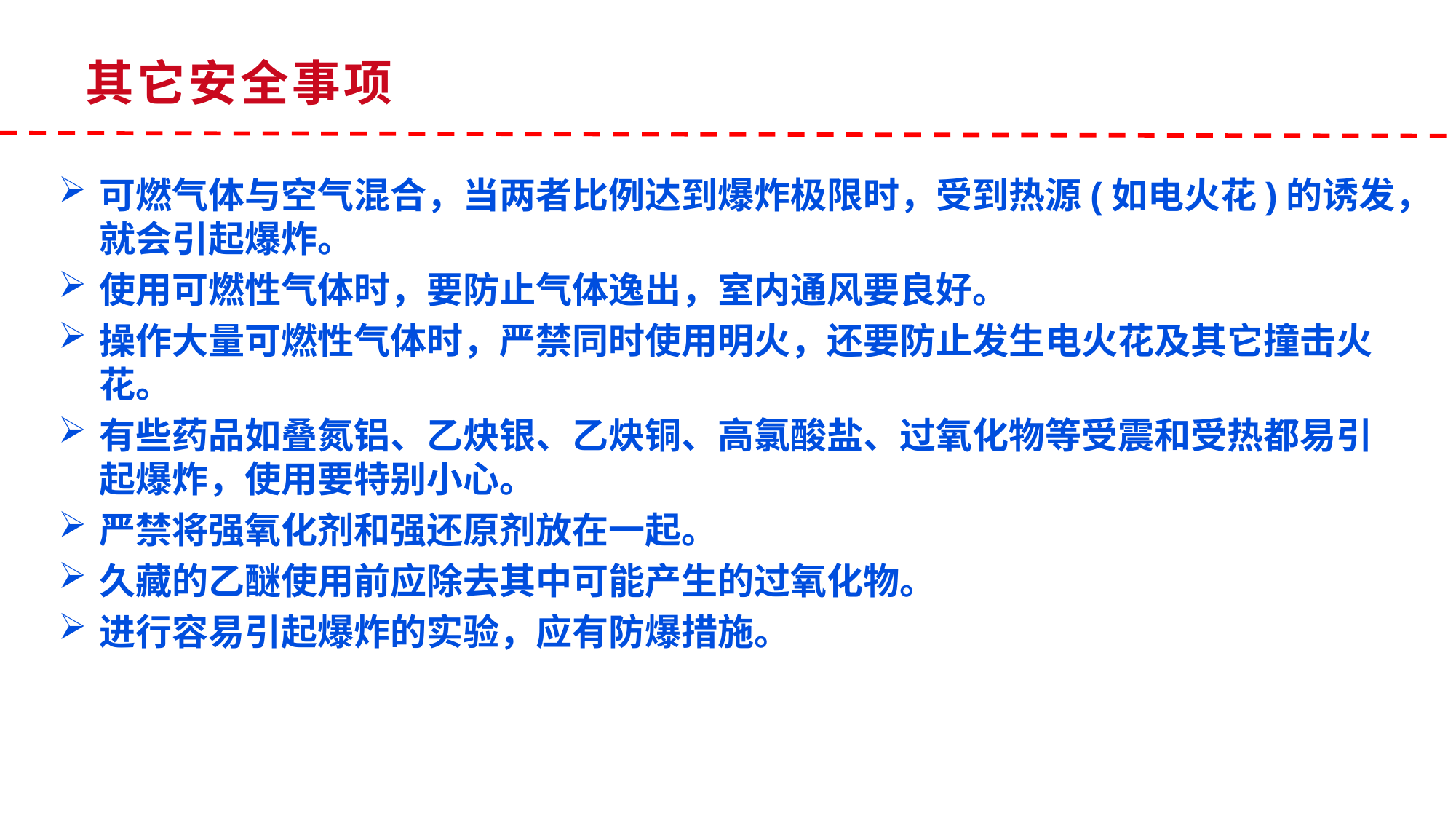

其它安全事项
可燃气体与空气混合，当两者比例达到爆炸极限时，受到热源(如电火花)的诱发，就会引起爆炸。
使用可燃性气体时，要防止气体逸出，室内通风要良好。
操作大量可燃性气体时，严禁同时使用明火，还要防止发生电火花及其它撞击火花。
有些药品如叠氮铝、乙炔银、乙炔铜、高氯酸盐、过氧化物等受震和受热都易引起爆炸，使用要特别小心。
严禁将强氧化剂和强还原剂放在一起。
久藏的乙醚使用前应除去其中可能产生的过氧化物。
进行容易引起爆炸的实验，应有防爆措施。